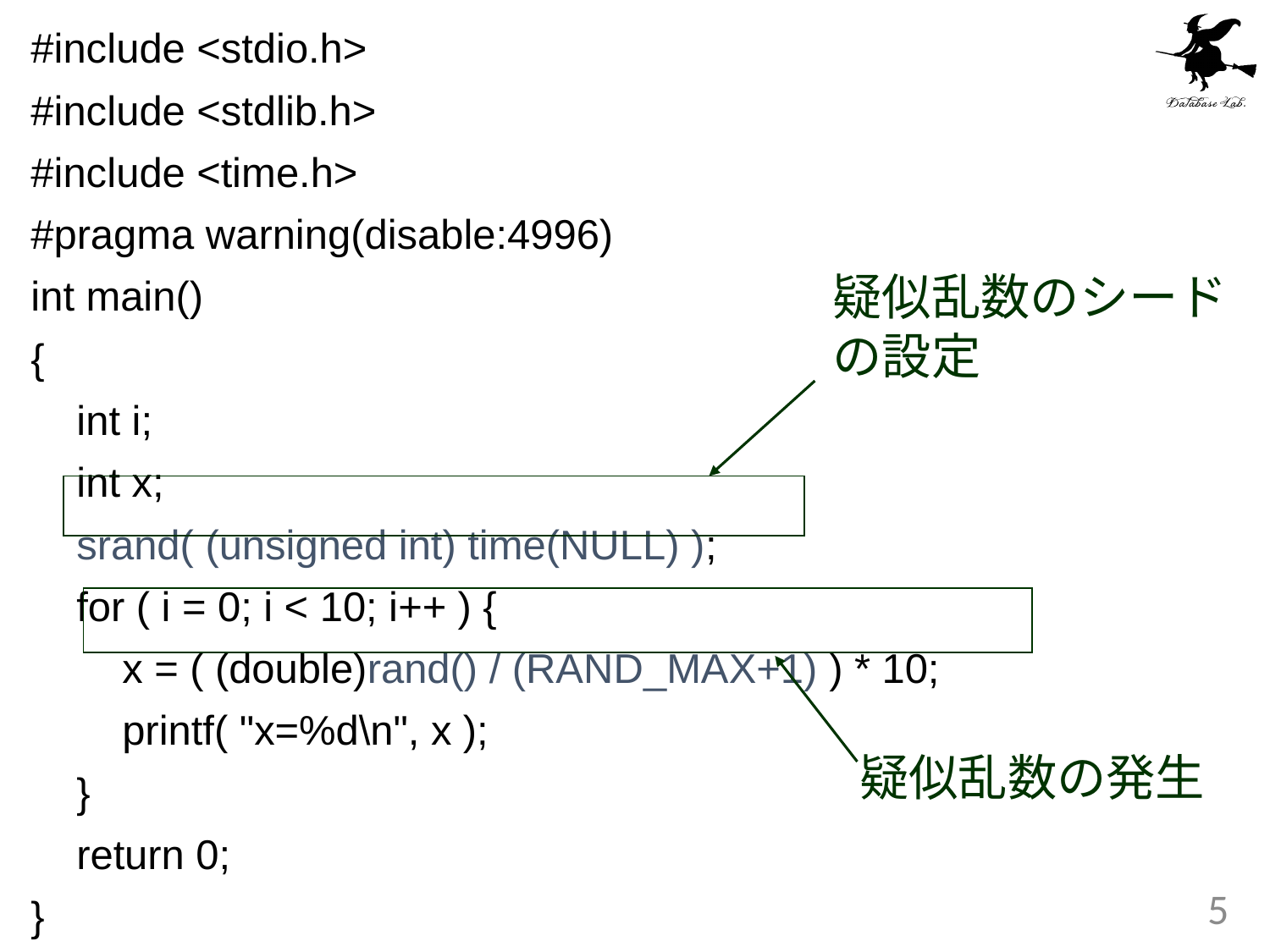

#include <stdio.h>
#include <stdlib.h>
#include <time.h>
#pragma warning(disable:4996)
int main()
{
    int i;
    int x;
    srand( (unsigned int) time(NULL) );
    for ( i = 0; i < 10; i++ ) {
        x = ( (double)rand() / (RAND_MAX+1) ) * 10;
        printf( "x=%d\n", x );
    }
    return 0;
}

疑似乱数のシード
の設定

疑似乱数の発生
5